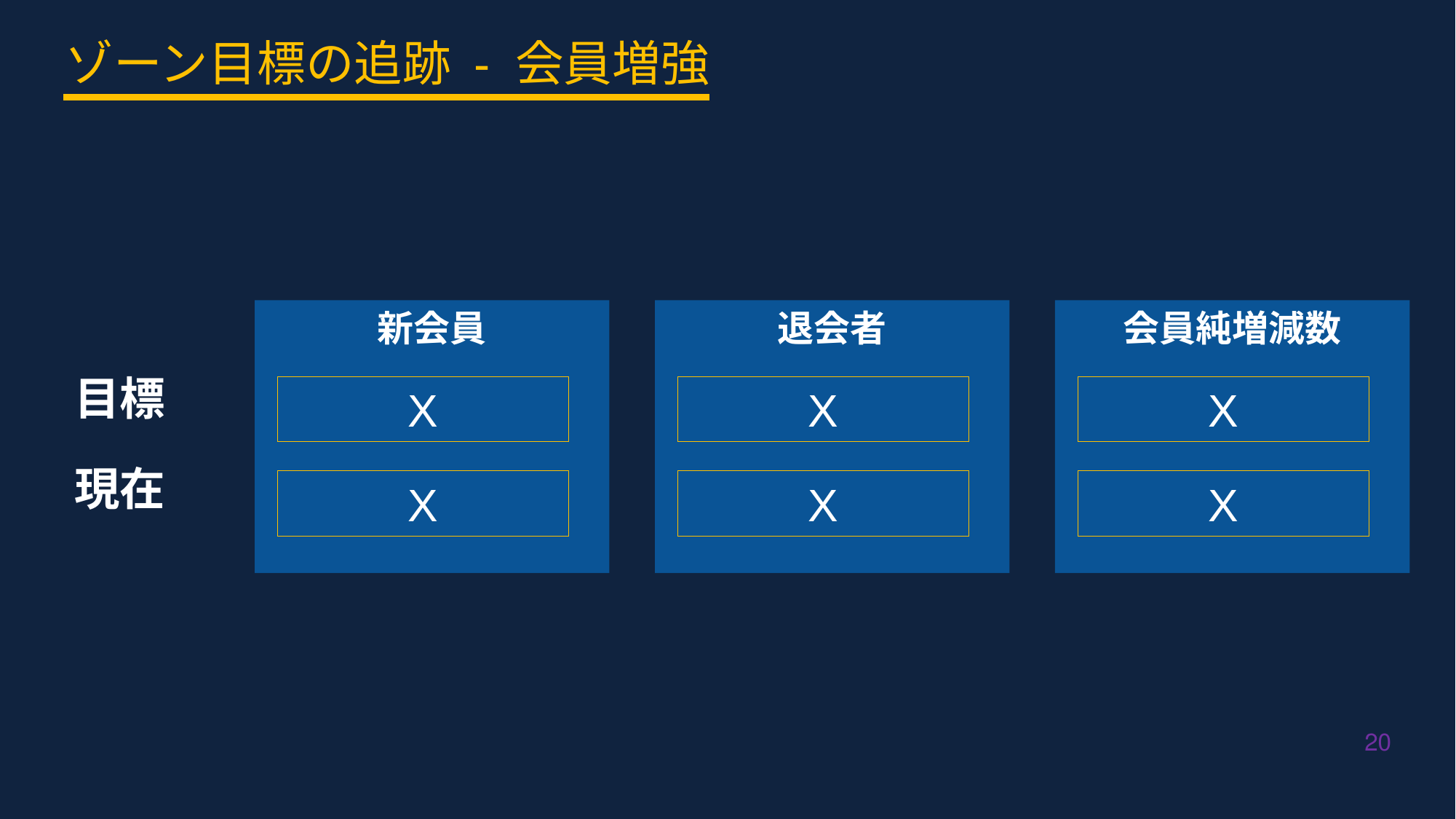

ゾーン目標の追跡 - 会員増強
新会員

X
X
退会者

X
X
会員純増減数

X
X
目標
現在